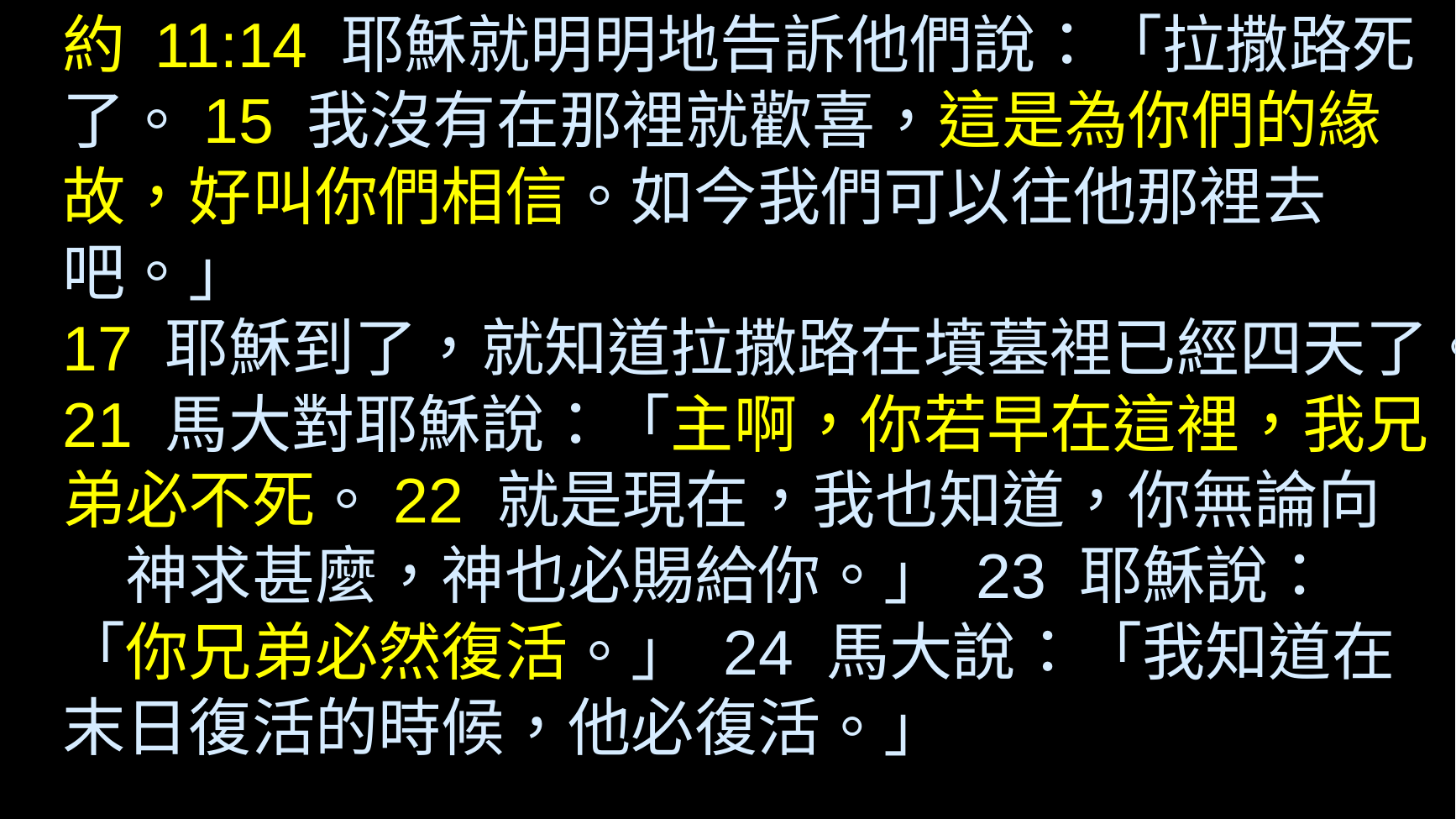

約 11:14 耶穌就明明地告訴他們說：「拉撒路死了。15 我沒有在那裡就歡喜，這是為你們的緣故，好叫你們相信。如今我們可以往他那裡去吧。」
17 耶穌到了，就知道拉撒路在墳墓裡已經四天了。21 馬大對耶穌說：「主啊，你若早在這裡，我兄弟必不死。22 就是現在，我也知道，你無論向　神求甚麼，神也必賜給你。」 23 耶穌說：「你兄弟必然復活。」 24 馬大說：「我知道在末日復活的時候，他必復活。」